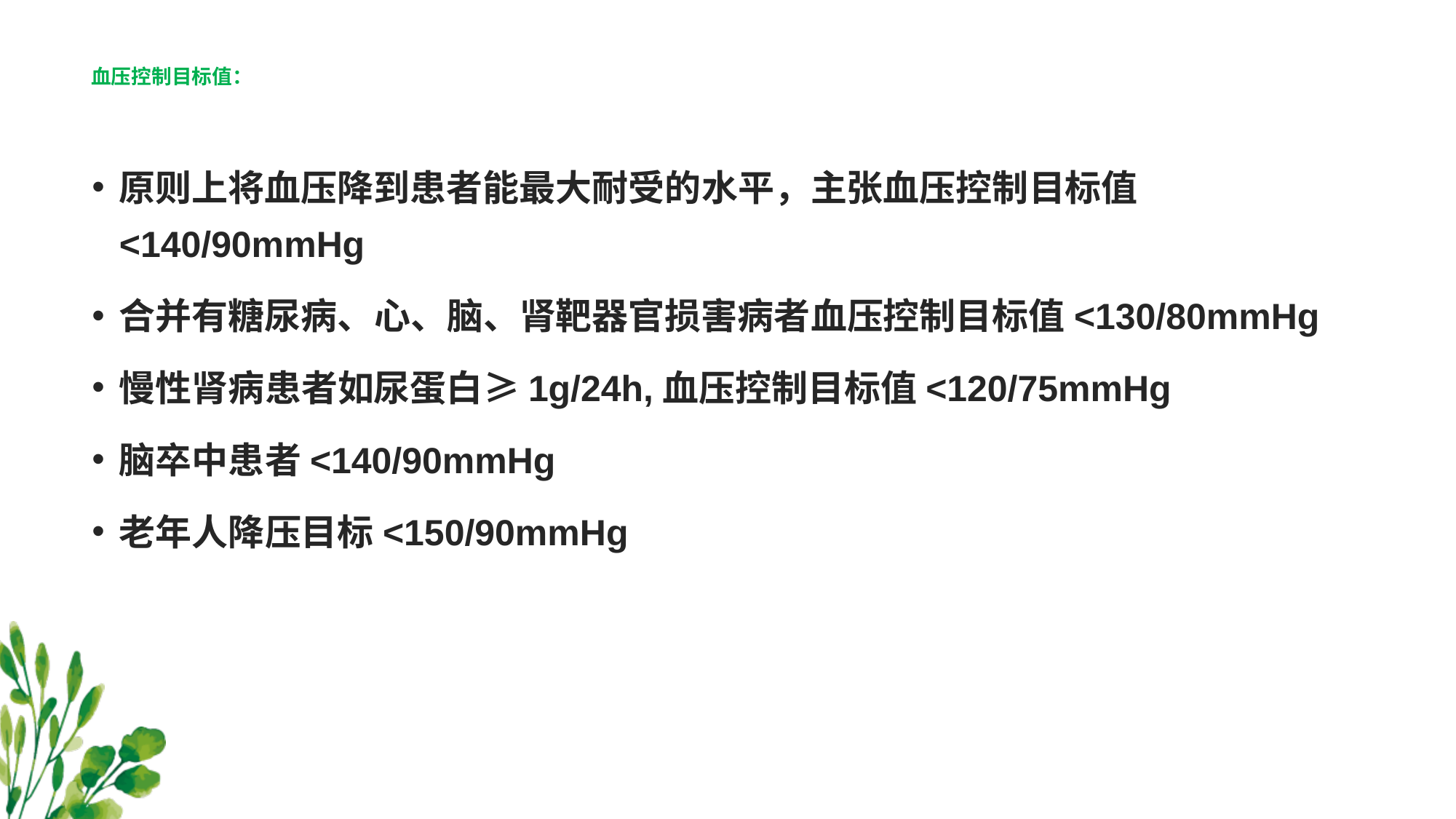

# 血压控制目标值：
原则上将血压降到患者能最大耐受的水平，主张血压控制目标值<140/90mmHg
合并有糖尿病、心、脑、肾靶器官损害病者血压控制目标值<130/80mmHg
慢性肾病患者如尿蛋白≥1g/24h,血压控制目标值<120/75mmHg
脑卒中患者<140/90mmHg
老年人降压目标<150/90mmHg